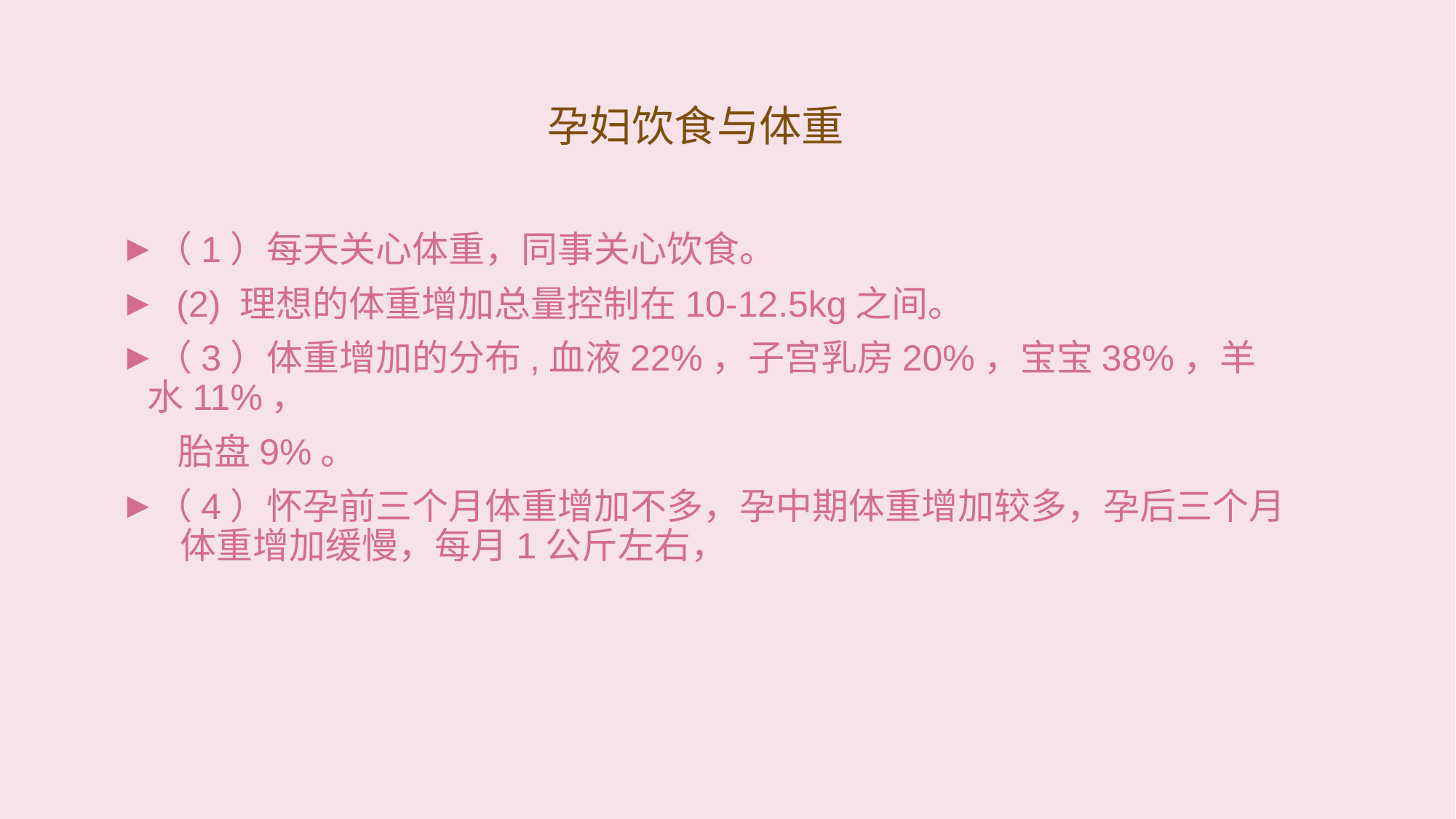

# 孕妇饮食与体重
（1）每天关心体重，同事关心饮食。
  (2) 理想的体重增加总量控制在10-12.5kg之间。
（3）体重增加的分布,血液22%，子宫乳房20%，宝宝38%，羊水11%，
      胎盘9%。
（4）怀孕前三个月体重增加不多，孕中期体重增加较多，孕后三个月     体重增加缓慢，每月1公斤左右，